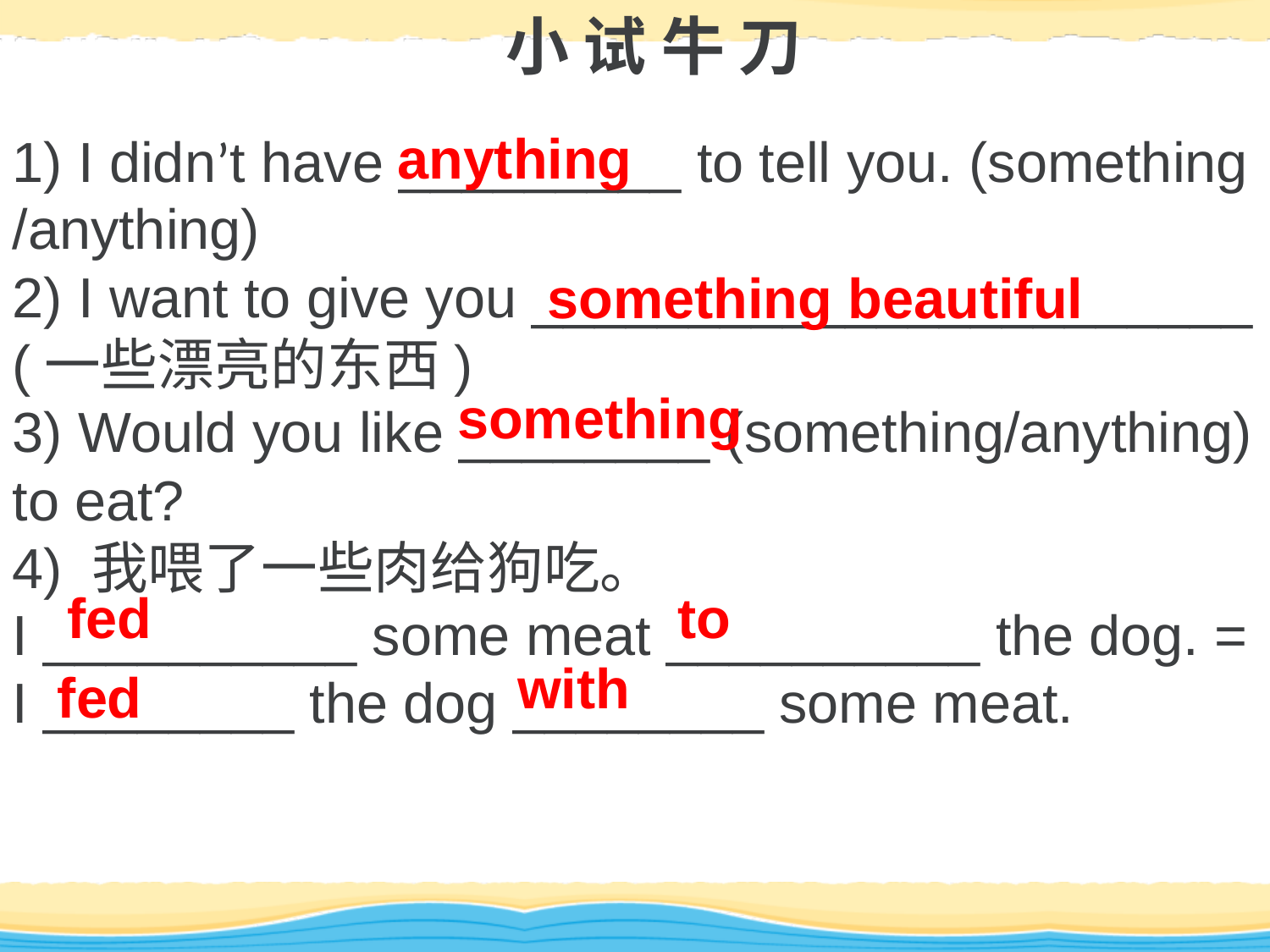

小 试 牛 刀
anything
1) I didn’t have _________ to tell you. (something /anything)
2) I want to give you _______________________ (一些漂亮的东西)
3) Would you like ________ (something/anything) to eat?
4) 我喂了一些肉给狗吃。
I __________ some meat __________ the dog. = I ________ the dog ________ some meat.

something beautiful
something
fed
to
with
fed